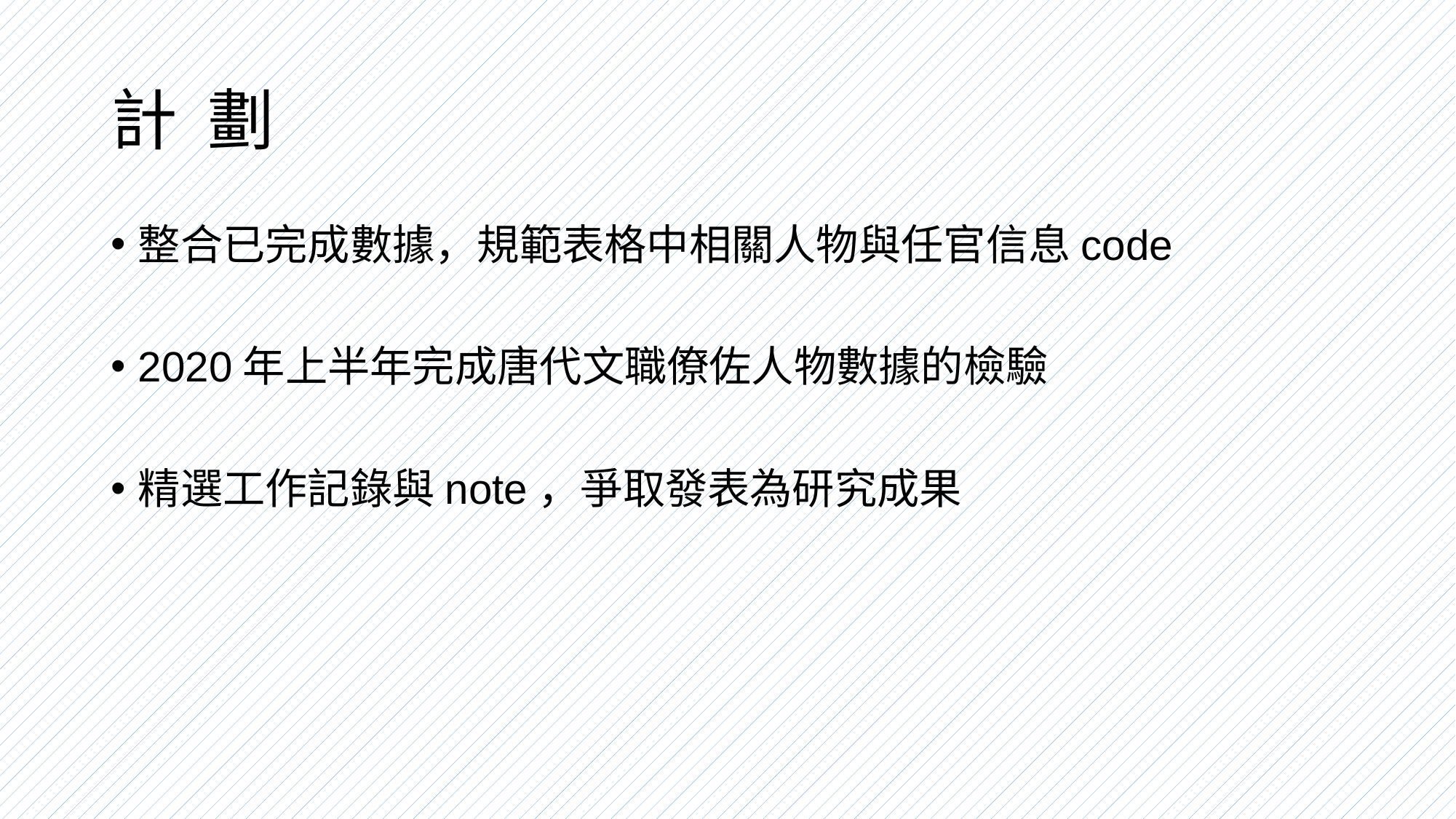

# 計  劃
整合已完成數據，規範表格中相關人物與任官信息code

2020年上半年完成唐代文職僚佐人物數據的檢驗

精選工作記錄與note，爭取發表為研究成果